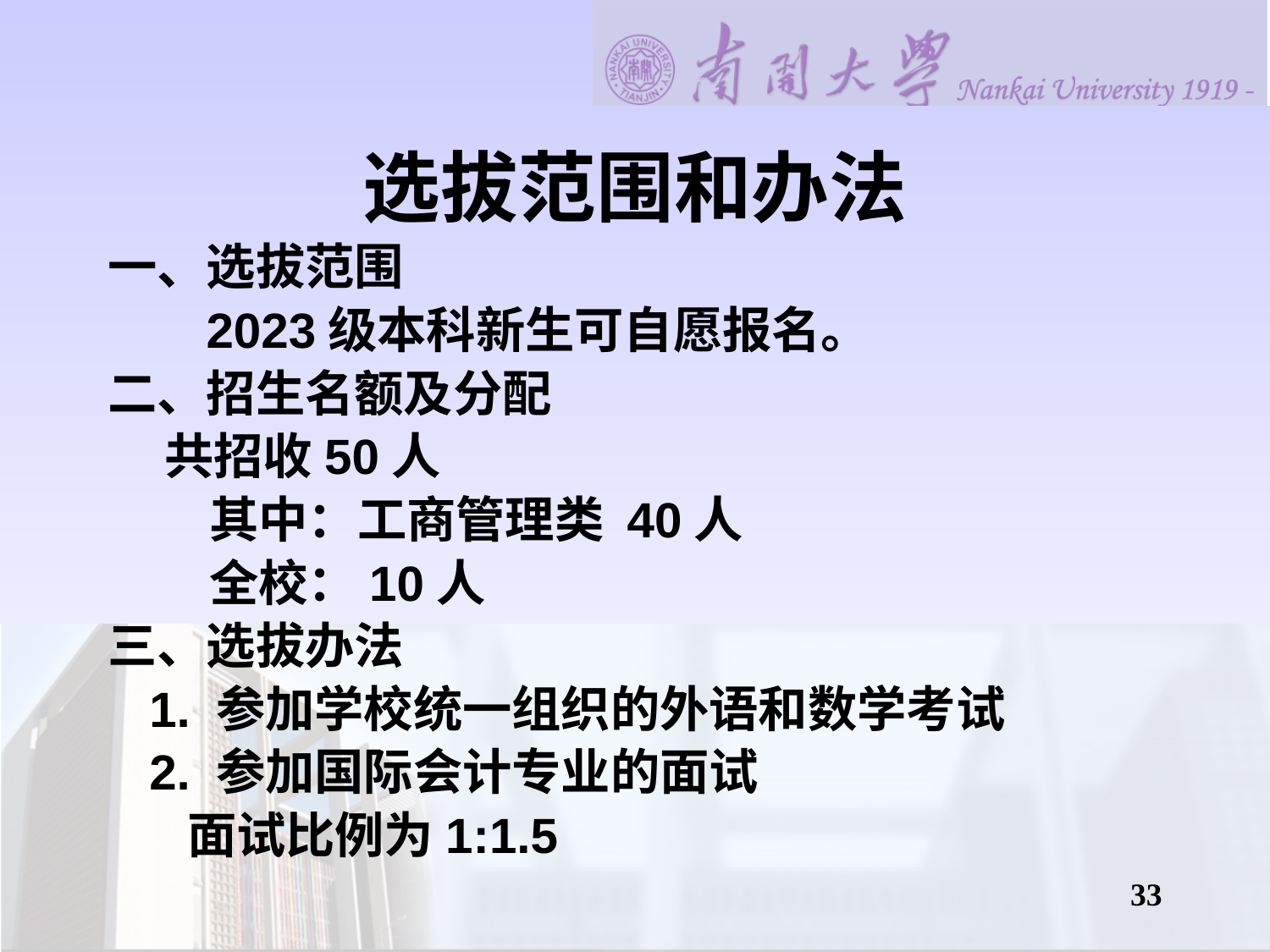

# 选拔范围和办法
一、选拔范围
        2023级本科新生可自愿报名。
二、招生名额及分配
    共招收50人
        其中：工商管理类 40人
        全校：10人
三、选拔办法
   1. 参加学校统一组织的外语和数学考试
   2. 参加国际会计专业的面试
      面试比例为1:1.5
33